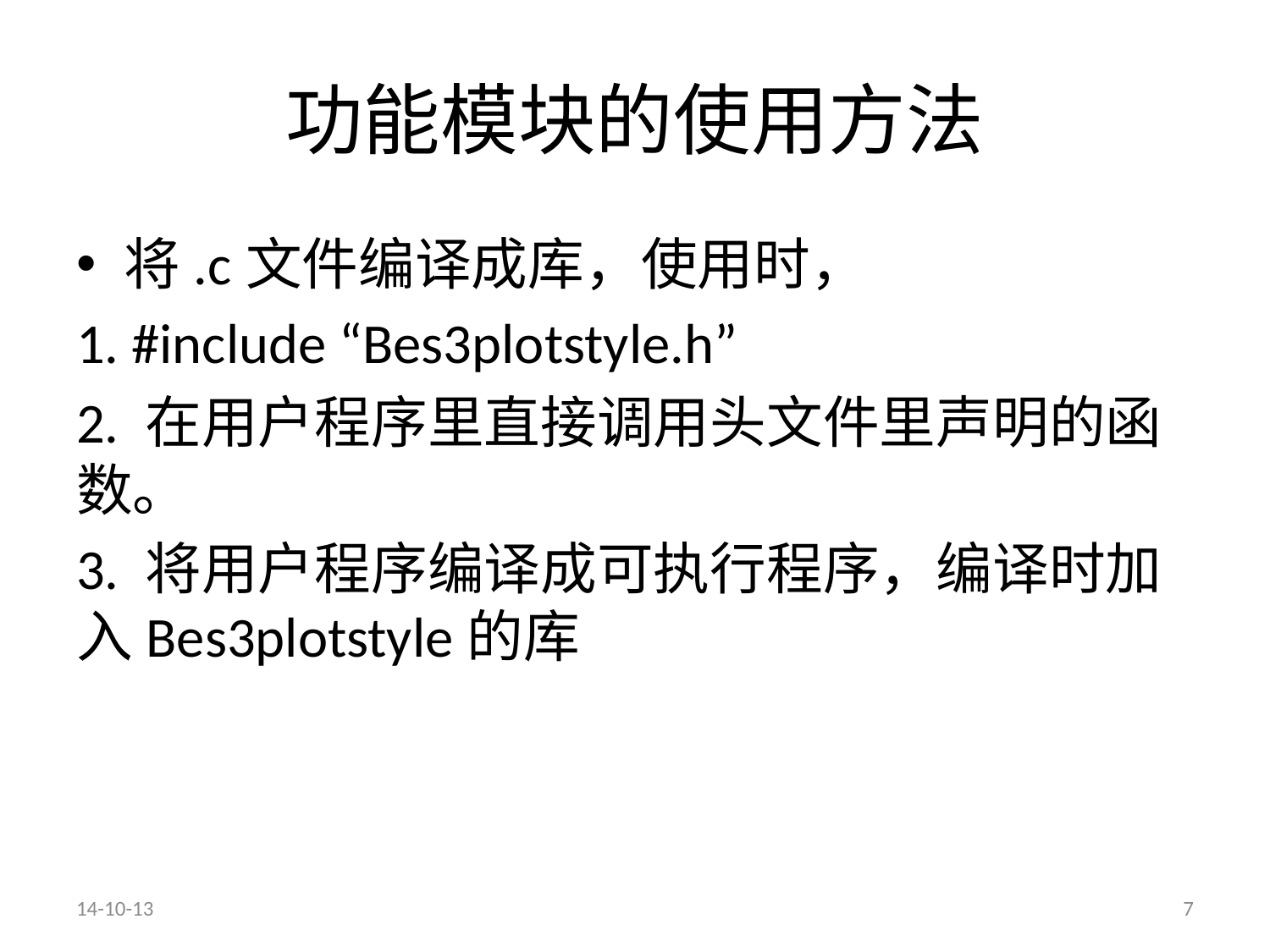

# 功能模块的使用方法
将.c文件编译成库，使用时，
1. #include “Bes3plotstyle.h”
2. 在用户程序里直接调用头文件里声明的函数。
3. 将用户程序编译成可执行程序，编译时加入Bes3plotstyle的库
14-10-13
7